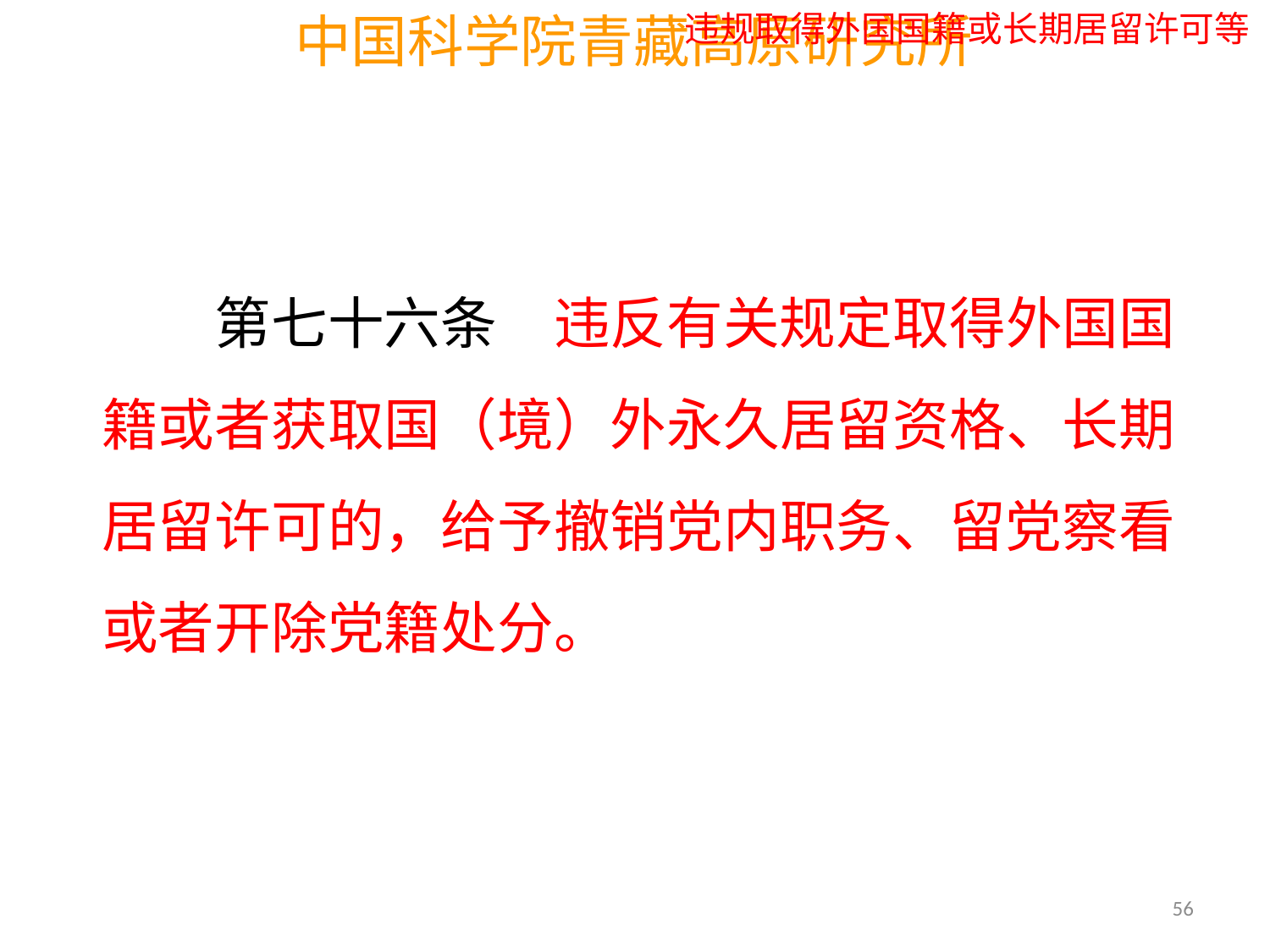

违规取得外国国籍或长期居留许可等
　　第七十六条　违反有关规定取得外国国籍或者获取国（境）外永久居留资格、长期居留许可的，给予撤销党内职务、留党察看或者开除党籍处分。
56